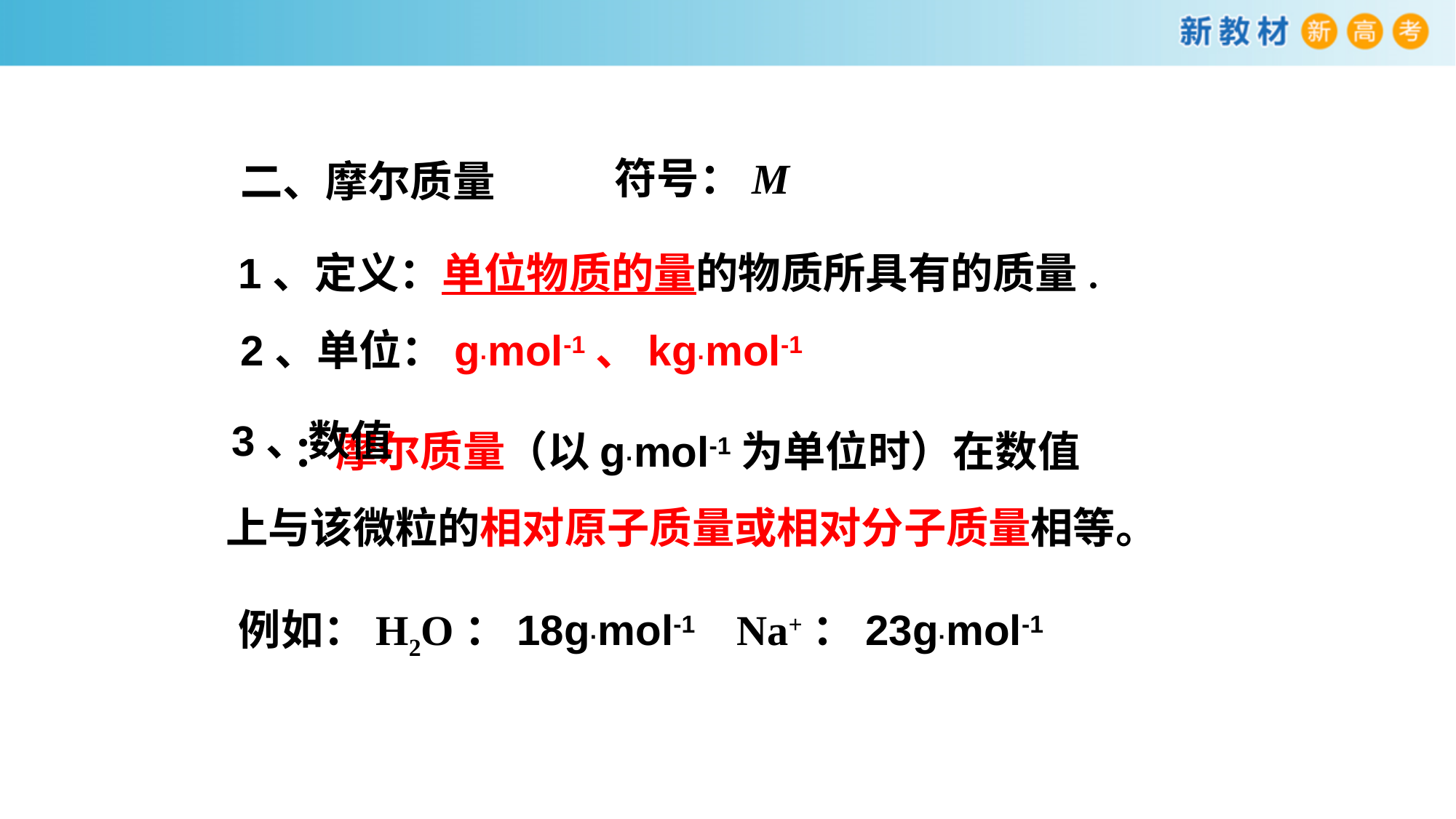

符号：M
二、摩尔质量
1、定义：单位物质的量的物质所具有的质量.
2、单位：g·mol-1、kg·mol-1
         ：摩尔质量（以g·mol-1为单位时）在数值
  上与该微粒的相对原子质量或相对分子质量相等。
 3、数值
例如：H2O：18g·mol-1      Na+：23g·mol-1